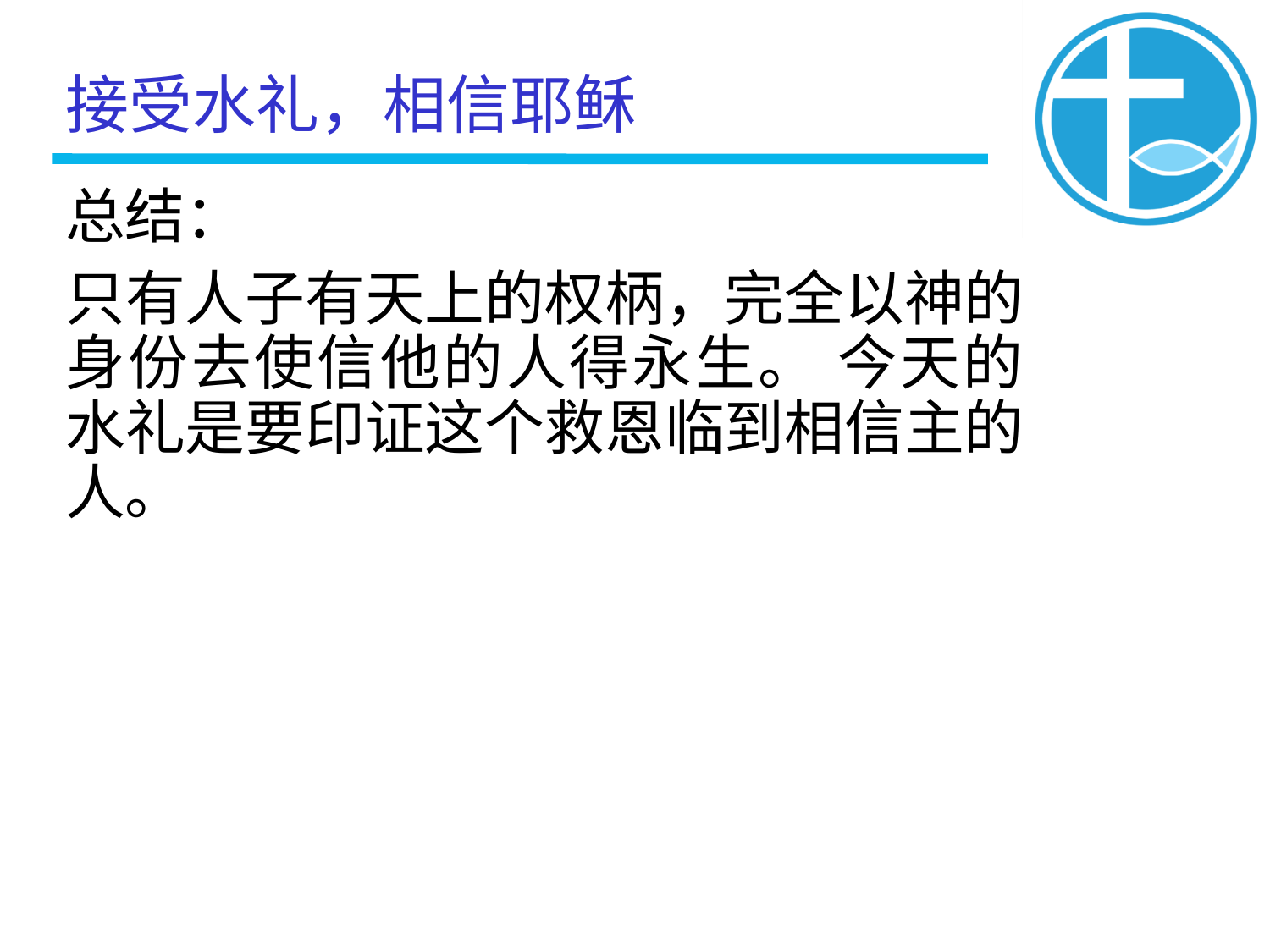

接受水礼，相信耶稣
总结：
只有人子有天上的权柄，完全以神的身份去使信他的人得永生。 今天的水礼是要印证这个救恩临到相信主的人。